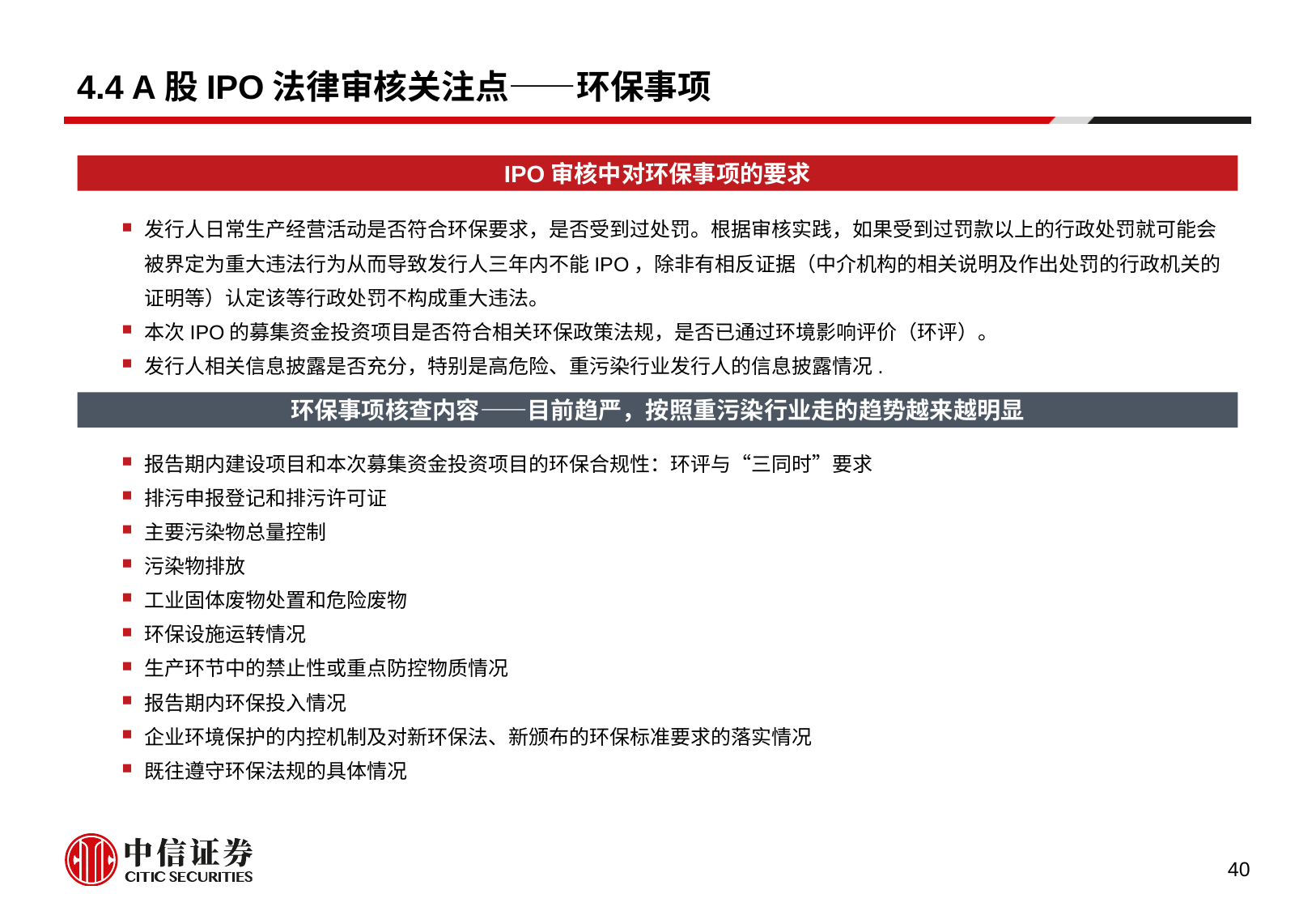

# 4.4 A股IPO法律审核关注点——环保事项
IPO审核中对环保事项的要求
发行人日常生产经营活动是否符合环保要求，是否受到过处罚。根据审核实践，如果受到过罚款以上的行政处罚就可能会
    被界定为重大违法行为从而导致发行人三年内不能IPO，除非有相反证据（中介机构的相关说明及作出处罚的行政机关的
    证明等）认定该等行政处罚不构成重大违法。
本次IPO的募集资金投资项目是否符合相关环保政策法规，是否已通过环境影响评价（环评）。
发行人相关信息披露是否充分，特别是高危险、重污染行业发行人的信息披露情况.
环保事项核查内容——目前趋严，按照重污染行业走的趋势越来越明显
报告期内建设项目和本次募集资金投资项目的环保合规性：环评与“三同时”要求
排污申报登记和排污许可证
主要污染物总量控制
污染物排放
工业固体废物处置和危险废物
环保设施运转情况
生产环节中的禁止性或重点防控物质情况
报告期内环保投入情况
企业环境保护的内控机制及对新环保法、新颁布的环保标准要求的落实情况
既往遵守环保法规的具体情况